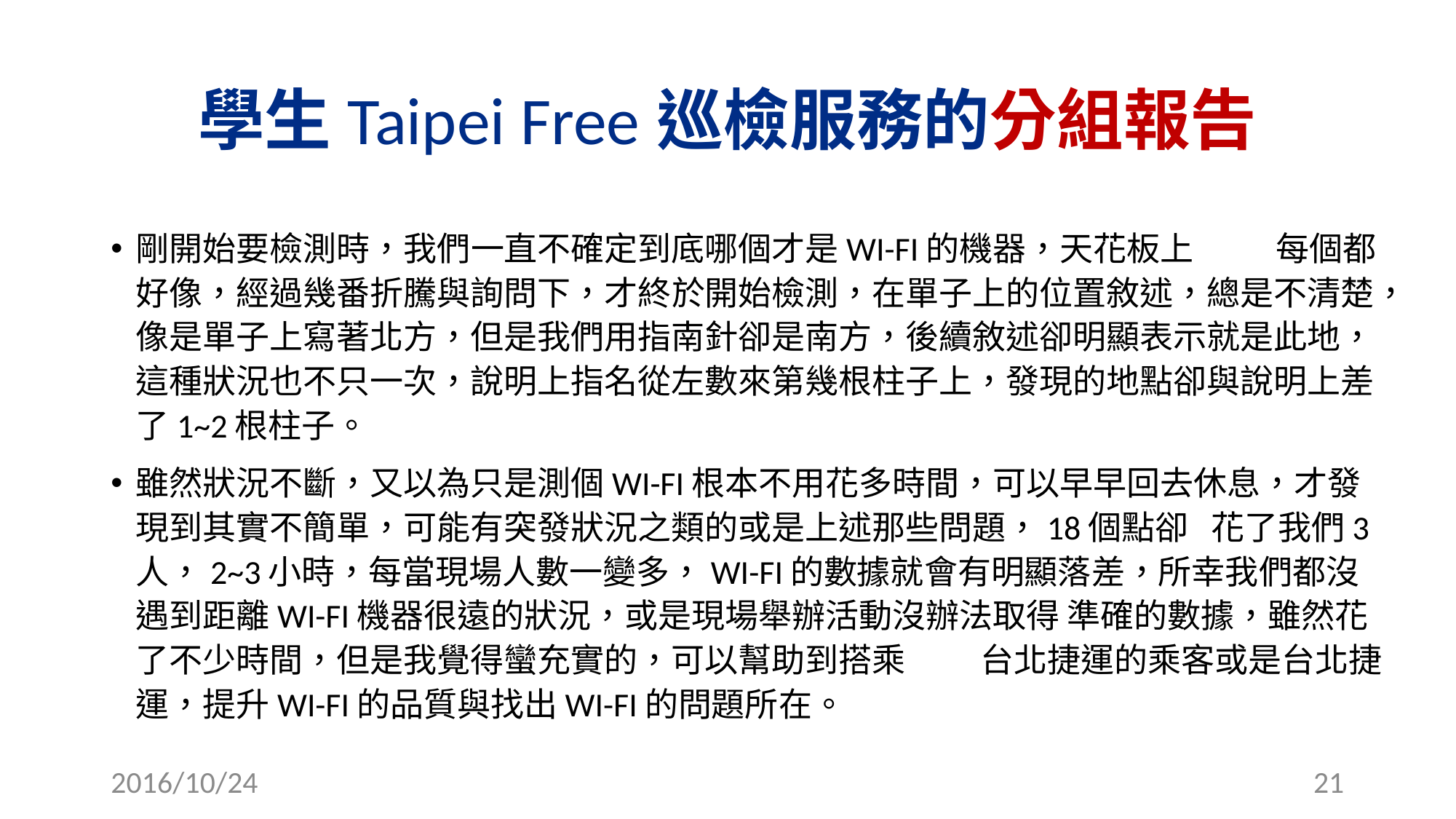

# 學生Taipei Free巡檢服務的分組報告
剛開始要檢測時，我們一直不確定到底哪個才是WI-FI的機器，天花板上           每個都好像，經過幾番折騰與詢問下，才終於開始檢測，在單子上的位置敘述，總是不清楚，像是單子上寫著北方，但是我們用指南針卻是南方，後續敘述卻明顯表示就是此地，這種狀況也不只一次，說明上指名從左數來第幾根柱子上，發現的地點卻與說明上差了1~2根柱子。
雖然狀況不斷，又以為只是測個WI-FI根本不用花多時間，可以早早回去休息，才發現到其實不簡單，可能有突發狀況之類的或是上述那些問題，18個點卻   花了我們3人，2~3小時，每當現場人數一變多，WI-FI的數據就會有明顯落差，所幸我們都沒遇到距離WI-FI機器很遠的狀況，或是現場舉辦活動沒辦法取得 準確的數據，雖然花了不少時間，但是我覺得蠻充實的，可以幫助到搭乘          台北捷運的乘客或是台北捷運，提升WI-FI的品質與找出WI-FI的問題所在。
2016/10/24
21